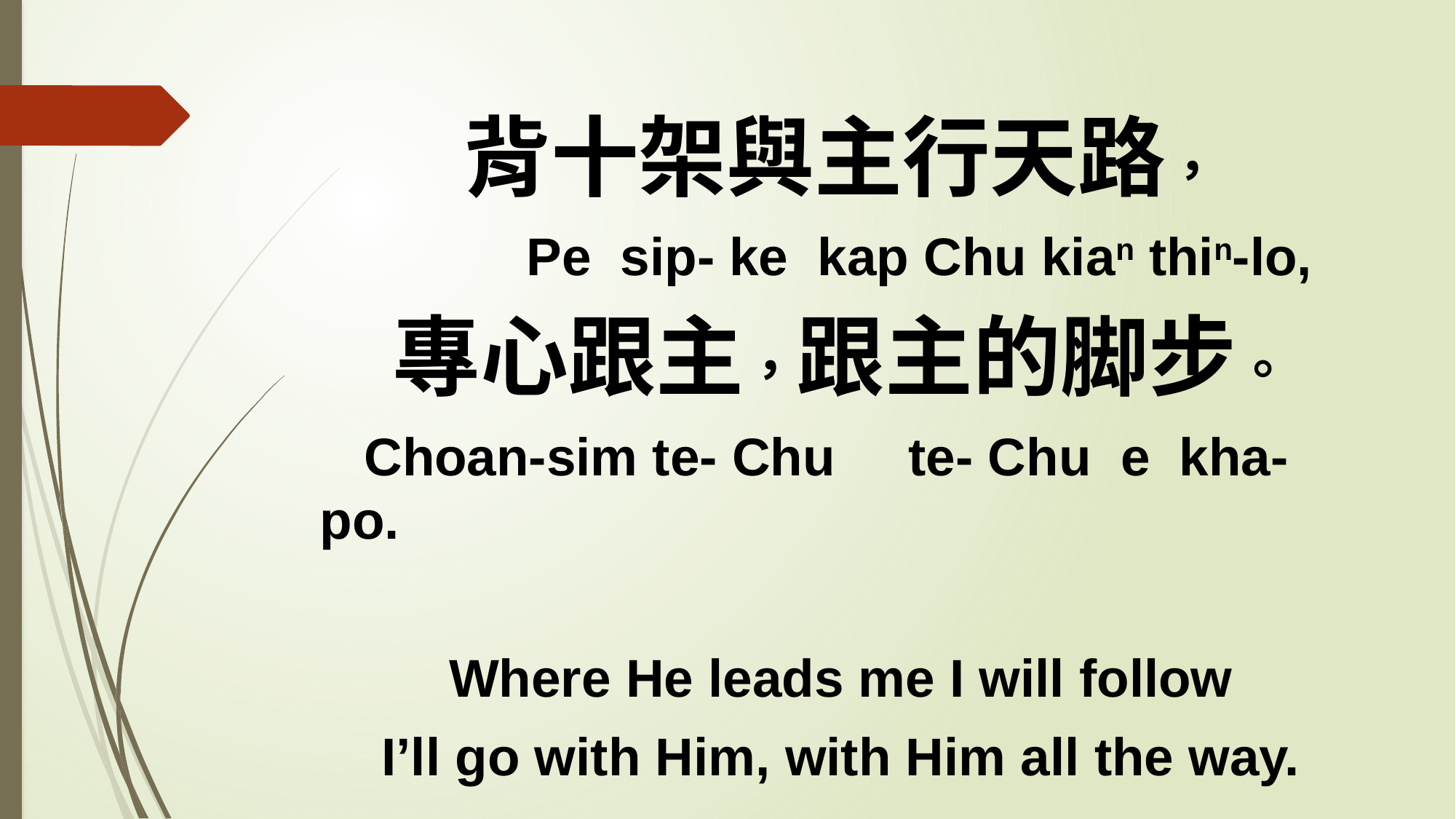

背十架與主行天路，
              Pe  sip- ke  kap Chu kian thin-lo,
專心跟主，跟主的脚步。
   Choan-sim te- Chu     te- Chu  e  kha- po.

Where He leads me I will follow
I’ll go with Him, with Him all the way.